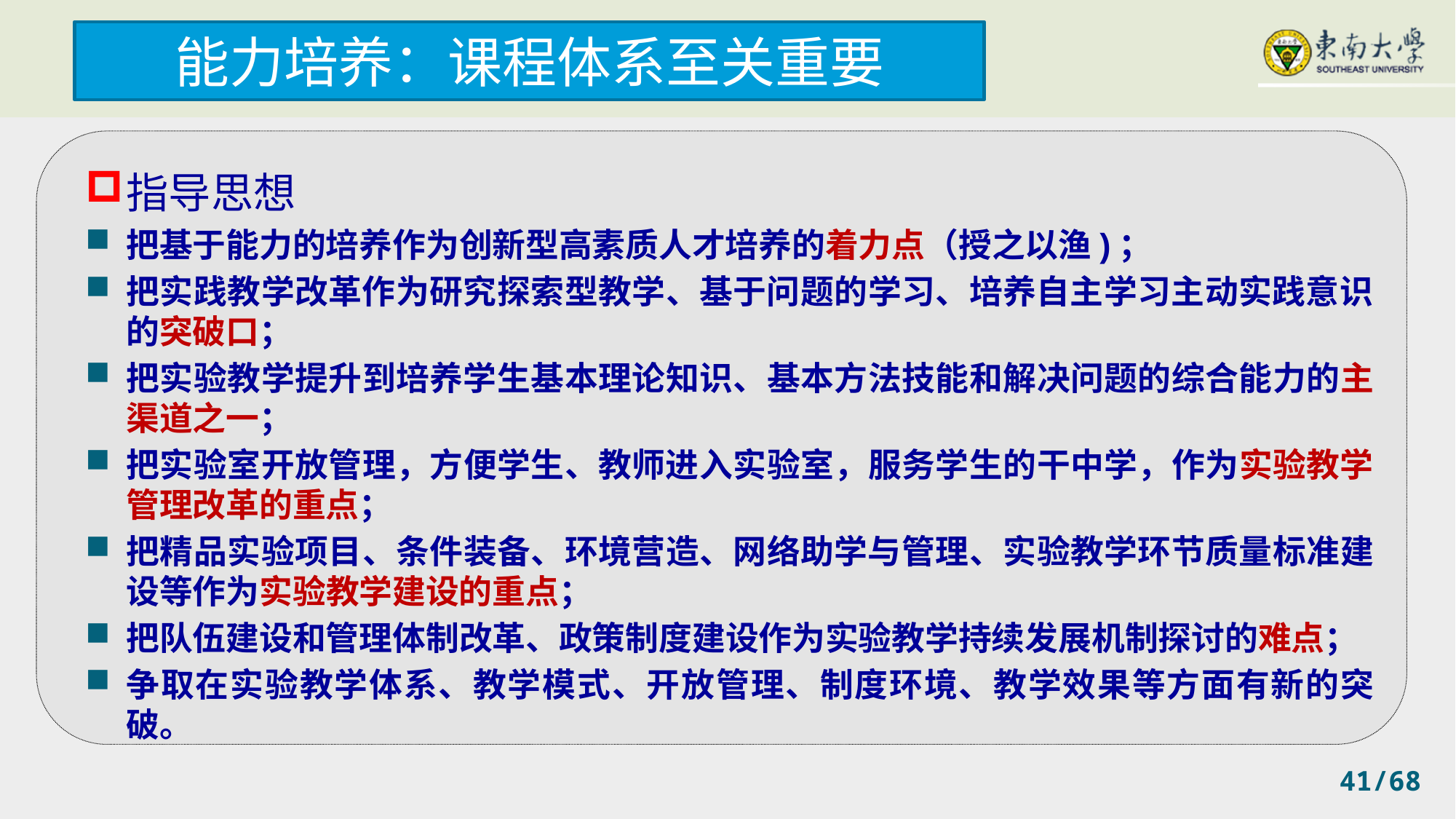

能力培养：课程体系至关重要

指导思想
把基于能力的培养作为创新型高素质人才培养的着力点（授之以渔)；
把实践教学改革作为研究探索型教学、基于问题的学习、培养自主学习主动实践意识的突破口；
把实验教学提升到培养学生基本理论知识、基本方法技能和解决问题的综合能力的主渠道之一；
把实验室开放管理，方便学生、教师进入实验室，服务学生的干中学，作为实验教学管理改革的重点；
把精品实验项目、条件装备、环境营造、网络助学与管理、实验教学环节质量标准建设等作为实验教学建设的重点；
把队伍建设和管理体制改革、政策制度建设作为实验教学持续发展机制探讨的难点；
争取在实验教学体系、教学模式、开放管理、制度环境、教学效果等方面有新的突破。